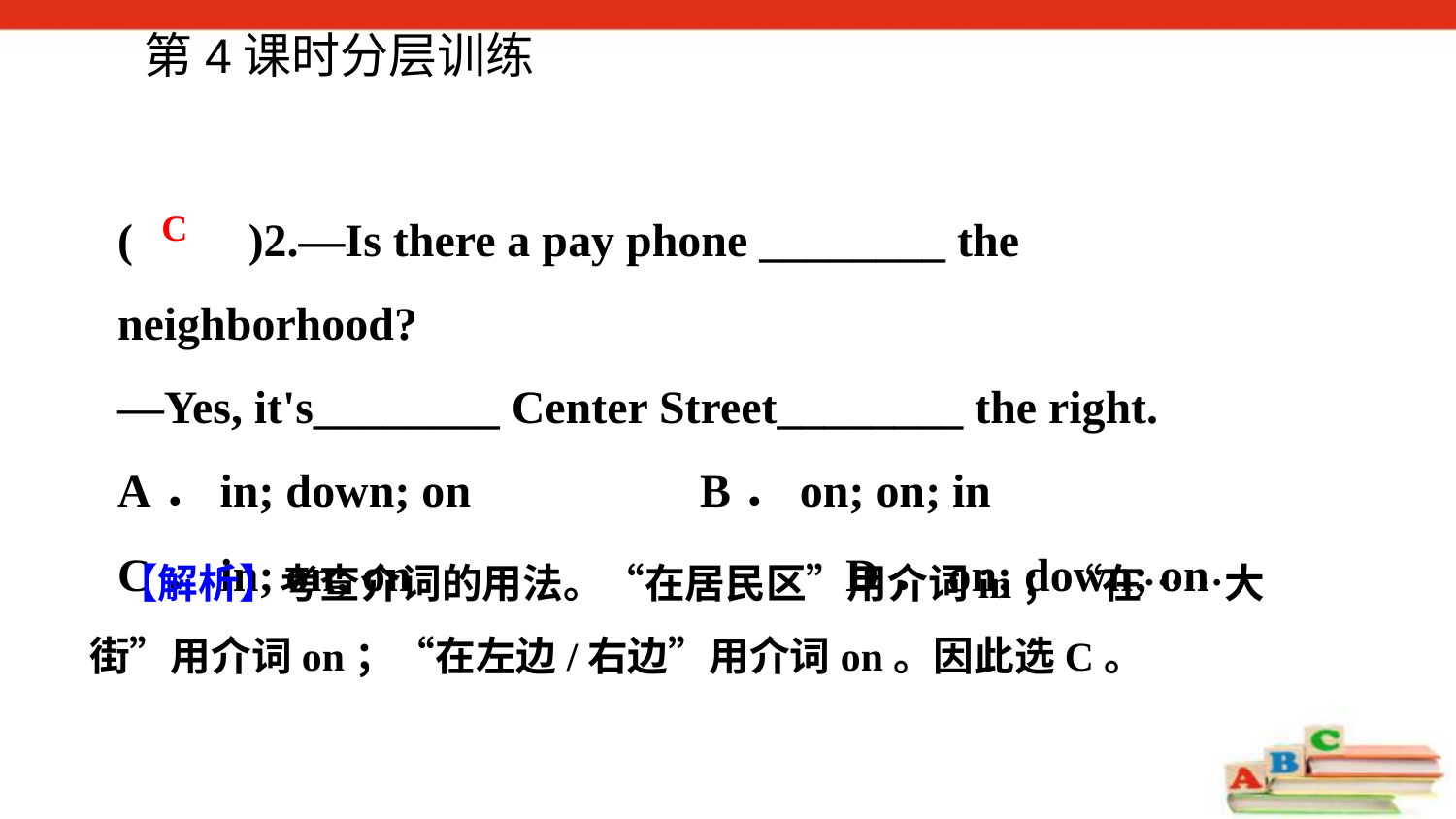

第4课时分层训练
(　　)2.—Is there a pay phone ________ the neighborhood?
—Yes, it's________ Center Street________ the right.
A．in; down; on  		B．on; on; in
C．in; on; on  			D．on; down; on
C
  【解析】考查介词的用法。“在居民区”用介词in；“在……大街”用介词on；“在左边/右边”用介词on。因此选C。